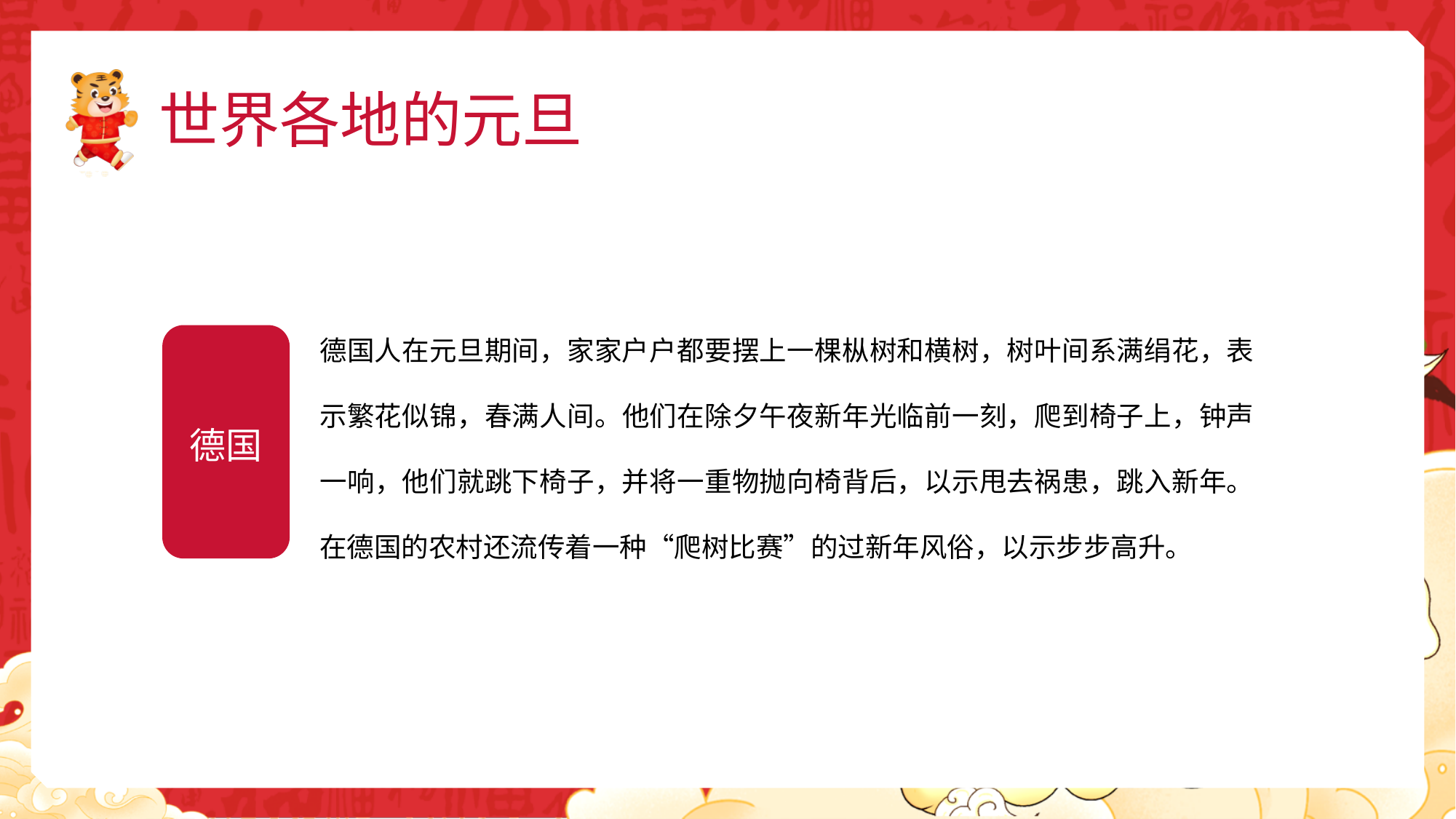

德国人在元旦期间，家家户户都要摆上一棵枞树和横树，树叶间系满绢花，表示繁花似锦，春满人间。他们在除夕午夜新年光临前一刻，爬到椅子上，钟声一响，他们就跳下椅子，并将一重物抛向椅背后，以示甩去祸患，跳入新年。在德国的农村还流传着一种“爬树比赛”的过新年风俗，以示步步高升。
德国
节日PPT模板 http:// www.PPT818.com/jieri/